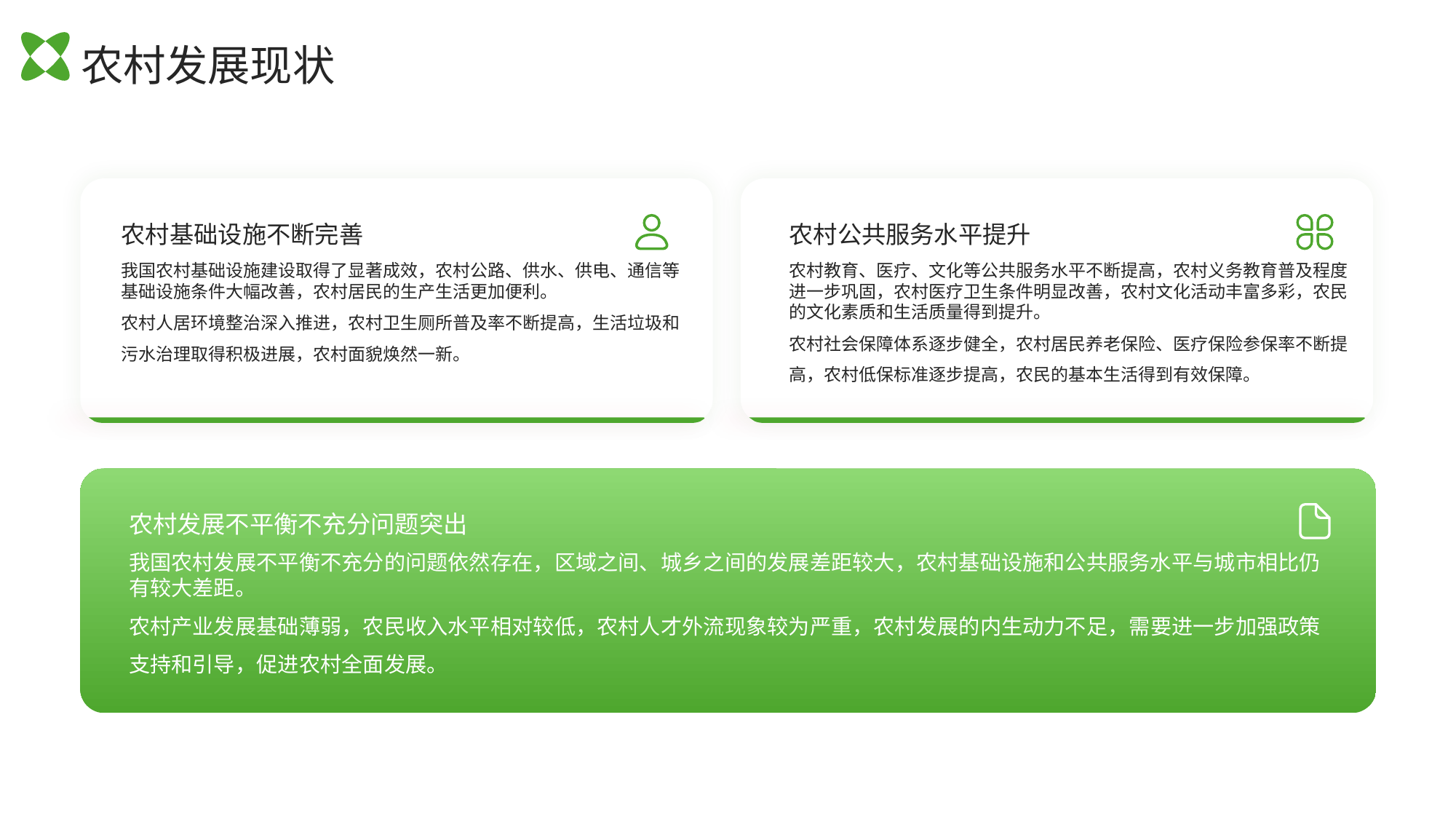

农村发展现状

农村基础设施不断完善
农村公共服务水平提升

农村教育、医疗、文化等公共服务水平不断提高，农村义务教育普及程度进一步巩固，农村医疗卫生条件明显改善，农村文化活动丰富多彩，农民的文化素质和生活质量得到提升。
农村社会保障体系逐步健全，农村居民养老保险、医疗保险参保率不断提高，农村低保标准逐步提高，农民的基本生活得到有效保障。
我国农村基础设施建设取得了显著成效，农村公路、供水、供电、通信等基础设施条件大幅改善，农村居民的生产生活更加便利。
农村人居环境整治深入推进，农村卫生厕所普及率不断提高，生活垃圾和污水治理取得积极进展，农村面貌焕然一新。

农村发展不平衡不充分问题突出

我国农村发展不平衡不充分的问题依然存在，区域之间、城乡之间的发展差距较大，农村基础设施和公共服务水平与城市相比仍有较大差距。
农村产业发展基础薄弱，农民收入水平相对较低，农村人才外流现象较为严重，农村发展的内生动力不足，需要进一步加强政策支持和引导，促进农村全面发展。